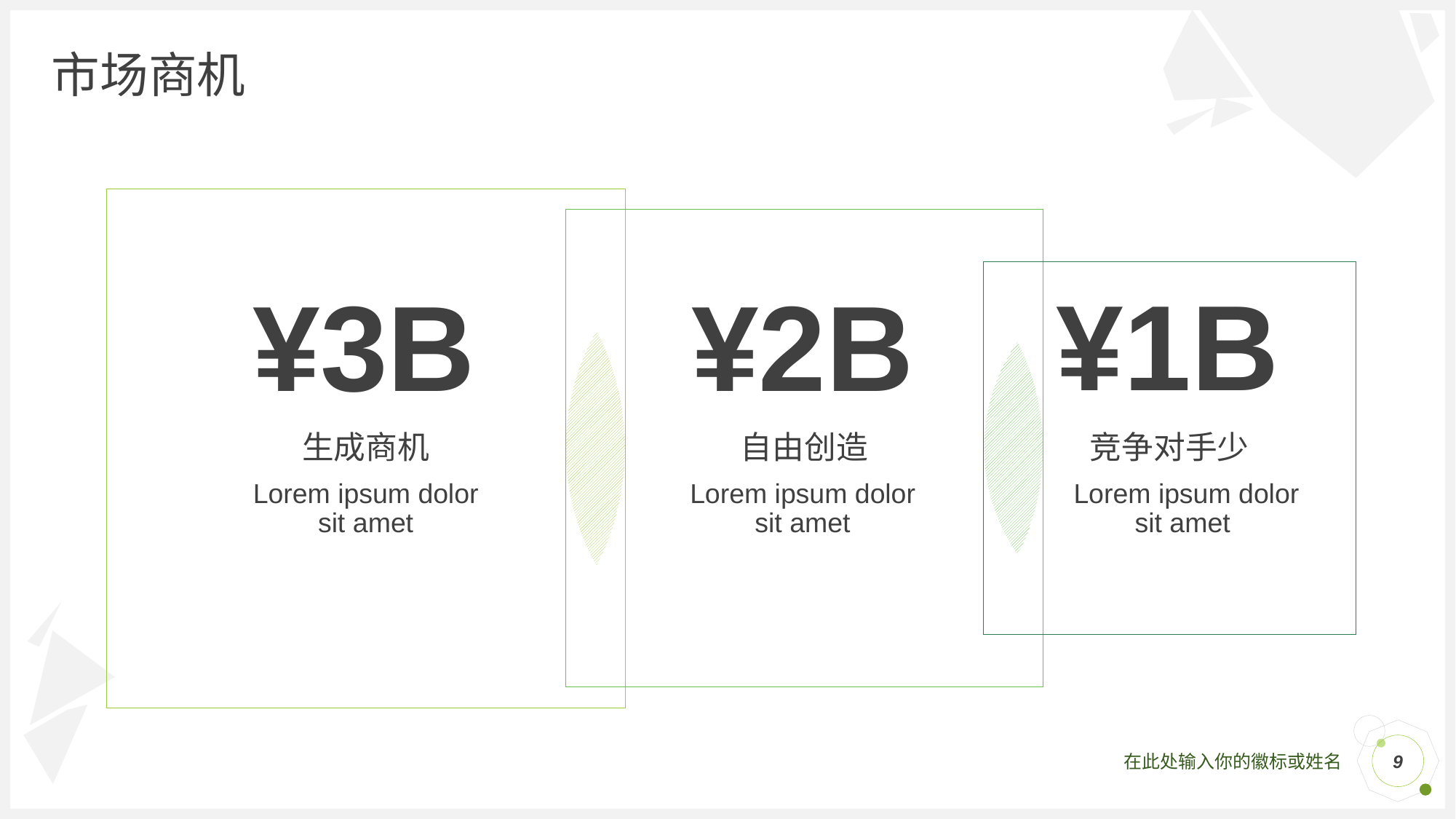

# 市场商机
生成商机
自由创造
竞争对手少
¥1B
¥3B
¥2B
Lorem ipsum dolor
sit amet
Lorem ipsum dolor
sit amet
 Lorem ipsum dolor
sit amet
9
在此处输入你的徽标或姓名